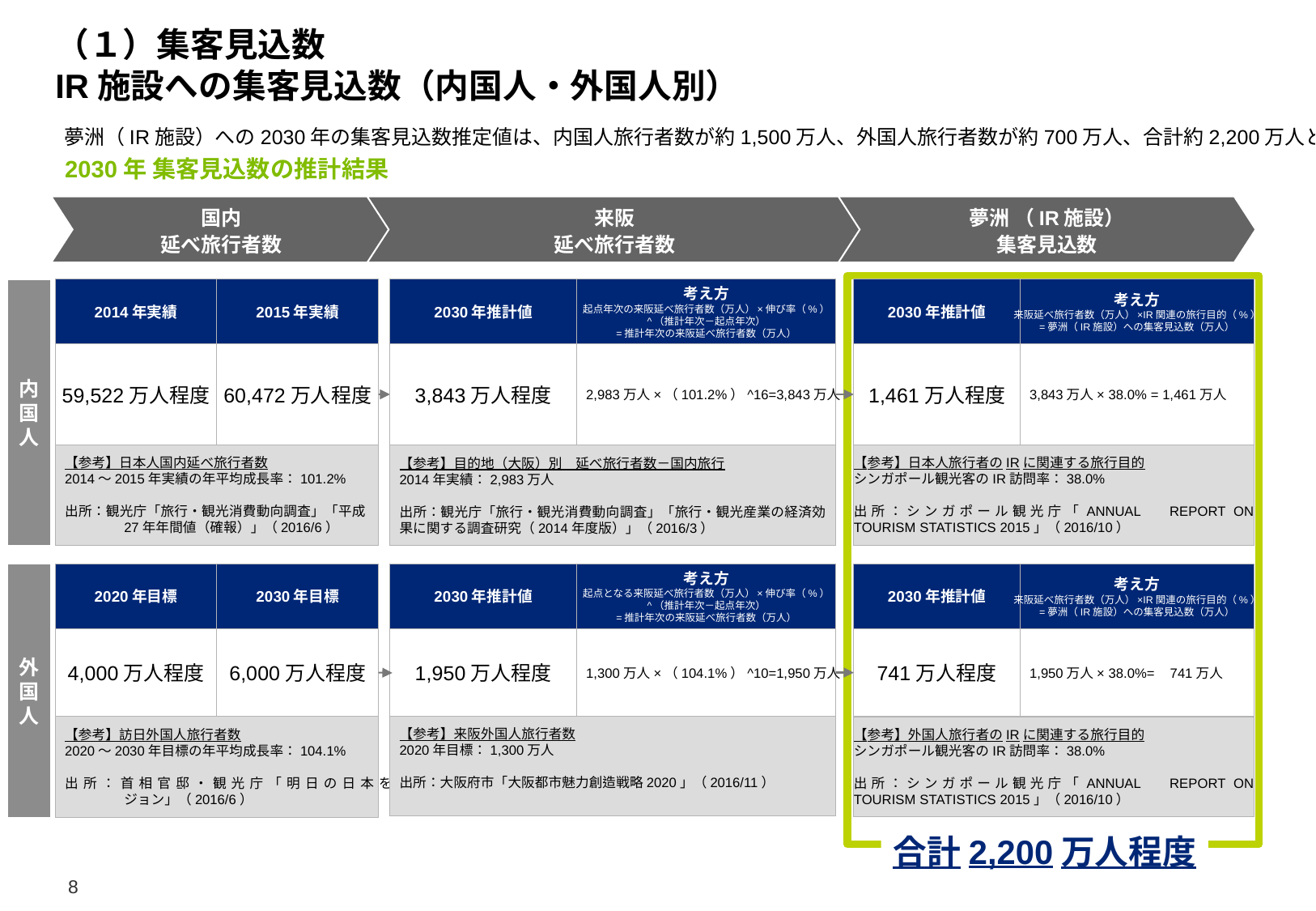

# （１）集客見込数 IR施設への集客見込数（内国人・外国人別）
夢洲（IR施設）への2030年の集客見込数推定値は、内国人旅行者数が約1,500万人、外国人旅行者数が約700万人、合計約2,200万人となった。
2030年 集客見込数の推計結果
国内
延べ旅行者数
来阪
延べ旅行者数
夢洲 （IR施設）
集客見込数

内国人
2014年実績
2015年実績
59,522万人程度
60,472万人程度
【参考】日本人国内延べ旅行者数
2014～2015年実績の年平均成長率：101.2%

出所：観光庁「旅行・観光消費動向調査」「平成27年年間値（確報）」（2016/6）
2030年推計値
考え方
起点年次の来阪延べ旅行者数（万人）×伸び率（%）
^（推計年次－起点年次）
=推計年次の来阪延べ旅行者数（万人）
3,843万人程度
2,983万人×（101.2%）^16=3,843万人
【参考】目的地（大阪）別　延べ旅行者数－国内旅行
2014年実績：2,983万人

出所：観光庁「旅行・観光消費動向調査」「旅行・観光産業の経済効果に関する調査研究（2014年度版）」（2016/3）
考え方
来阪延べ旅行者数（万人）×IR関連の旅行目的（%）
=夢洲（IR施設）への集客見込数（万人）
2030年推計値
1,461万人程度
3,843万人× 38.0% = 1,461万人
【参考】日本人旅行者のIRに関連する旅行目的
シンガポール観光客のIR訪問率：38.0%

出所：シンガポール観光庁「ANNUAL　REPORT ON TOURISM STATISTICS 2015」（2016/10）
外国人
2020年目標
2030年目標
4,000万人程度
6,000万人程度
【参考】訪日外国人旅行者数
2020～2030年目標の年平均成長率：104.1%

出所：首相官邸・観光庁「明日の日本を支える観光ビ
ジョン」（2016/6）
2030年推計値
考え方
起点となる来阪延べ旅行者数（万人）×伸び率（%）
^（推計年次－起点年次）
=推計年次の来阪延べ旅行者数（万人）
1,950万人程度
1,300万人×（104.1%）^10=1,950万人
【参考】来阪外国人旅行者数
2020年目標：1,300万人

出所：大阪府市「大阪都市魅力創造戦略2020」（2016/11）

考え方
来阪延べ旅行者数（万人）×IR関連の旅行目的（%）
=夢洲（IR施設）への集客見込数（万人）
2030年推計値
741万人程度
1,950万人× 38.0%=    741万人
【参考】外国人旅行者のIRに関連する旅行目的
シンガポール観光客のIR訪問率：38.0%

出所：シンガポール観光庁「ANNUAL　REPORT ON TOURISM STATISTICS 2015」（2016/10）
合計2,200万人程度
8